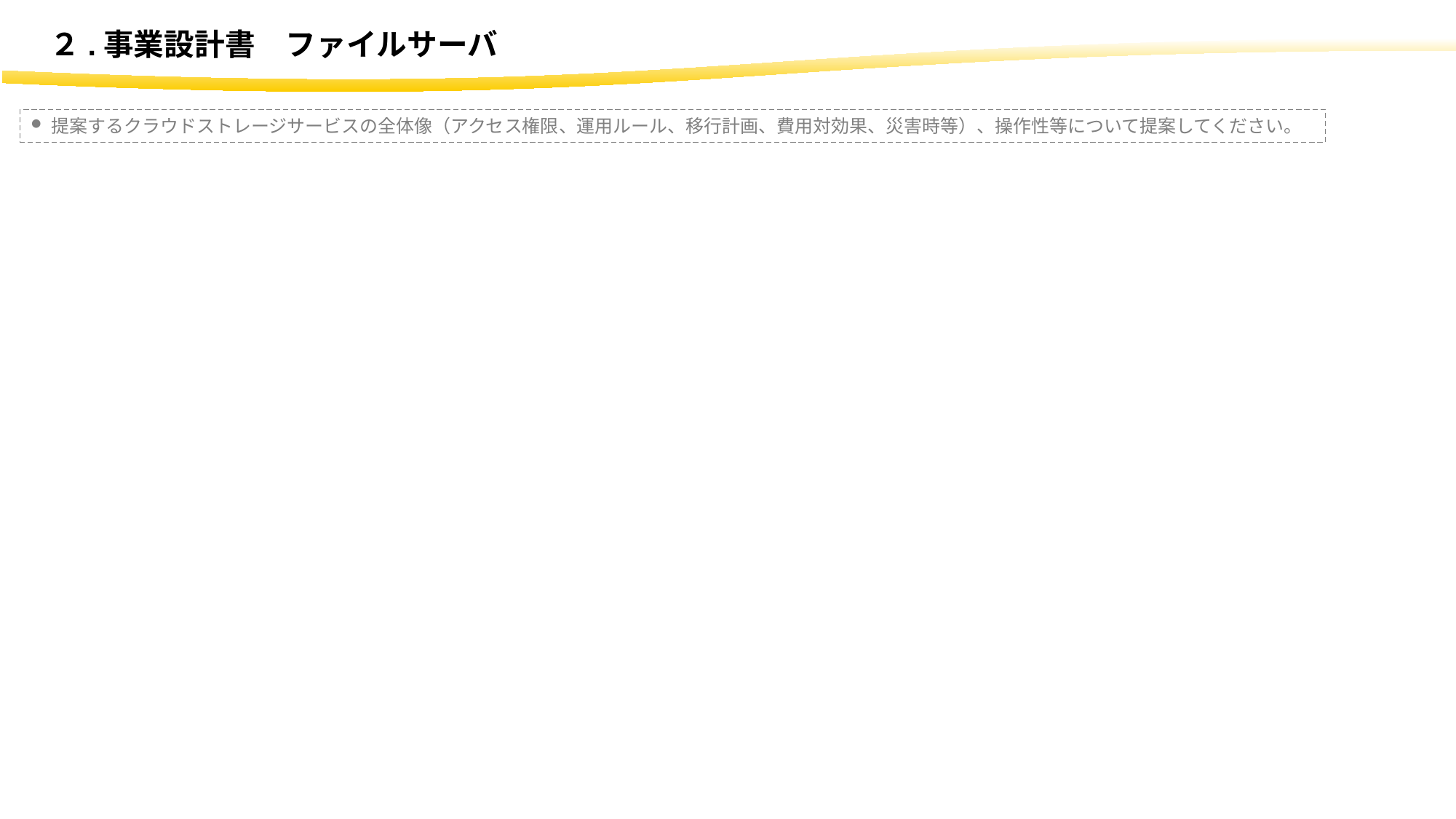

２.事業設計書　ファイルサーバ

提案するクラウドストレージサービスの全体像（アクセス権限、運用ルール、移行計画、費用対効果、災害時等）、操作性等について提案してください。